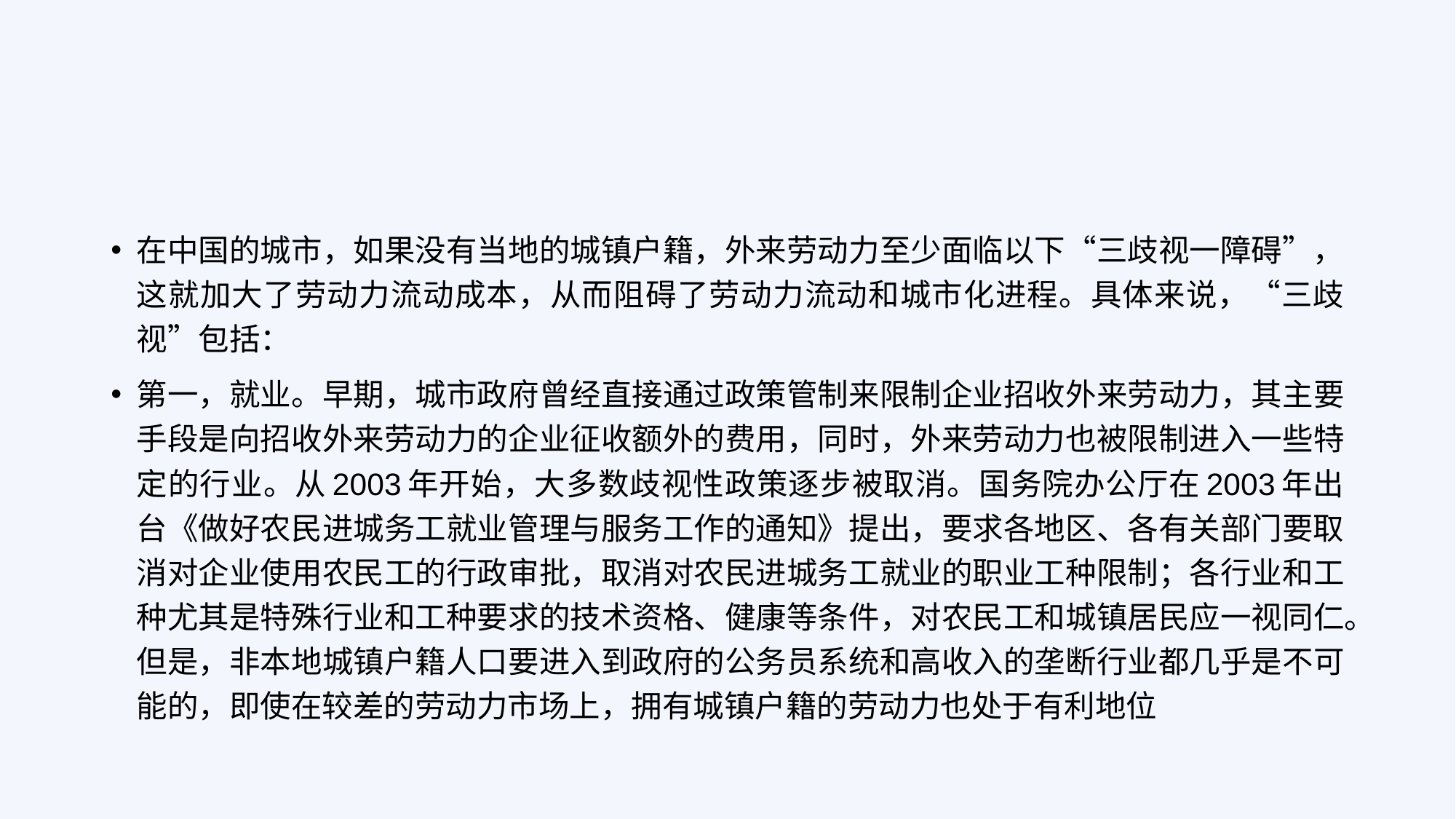

#
在中国的城市，如果没有当地的城镇户籍，外来劳动力至少面临以下“三歧视一障碍”，这就加大了劳动力流动成本，从而阻碍了劳动力流动和城市化进程。具体来说，“三歧视”包括：
第一，就业。早期，城市政府曾经直接通过政策管制来限制企业招收外来劳动力，其主要手段是向招收外来劳动力的企业征收额外的费用，同时，外来劳动力也被限制进入一些特定的行业。从2003年开始，大多数歧视性政策逐步被取消。国务院办公厅在2003年出台《做好农民进城务工就业管理与服务工作的通知》提出，要求各地区、各有关部门要取消对企业使用农民工的行政审批，取消对农民进城务工就业的职业工种限制；各行业和工种尤其是特殊行业和工种要求的技术资格、健康等条件，对农民工和城镇居民应一视同仁。但是，非本地城镇户籍人口要进入到政府的公务员系统和高收入的垄断行业都几乎是不可能的，即使在较差的劳动力市场上，拥有城镇户籍的劳动力也处于有利地位